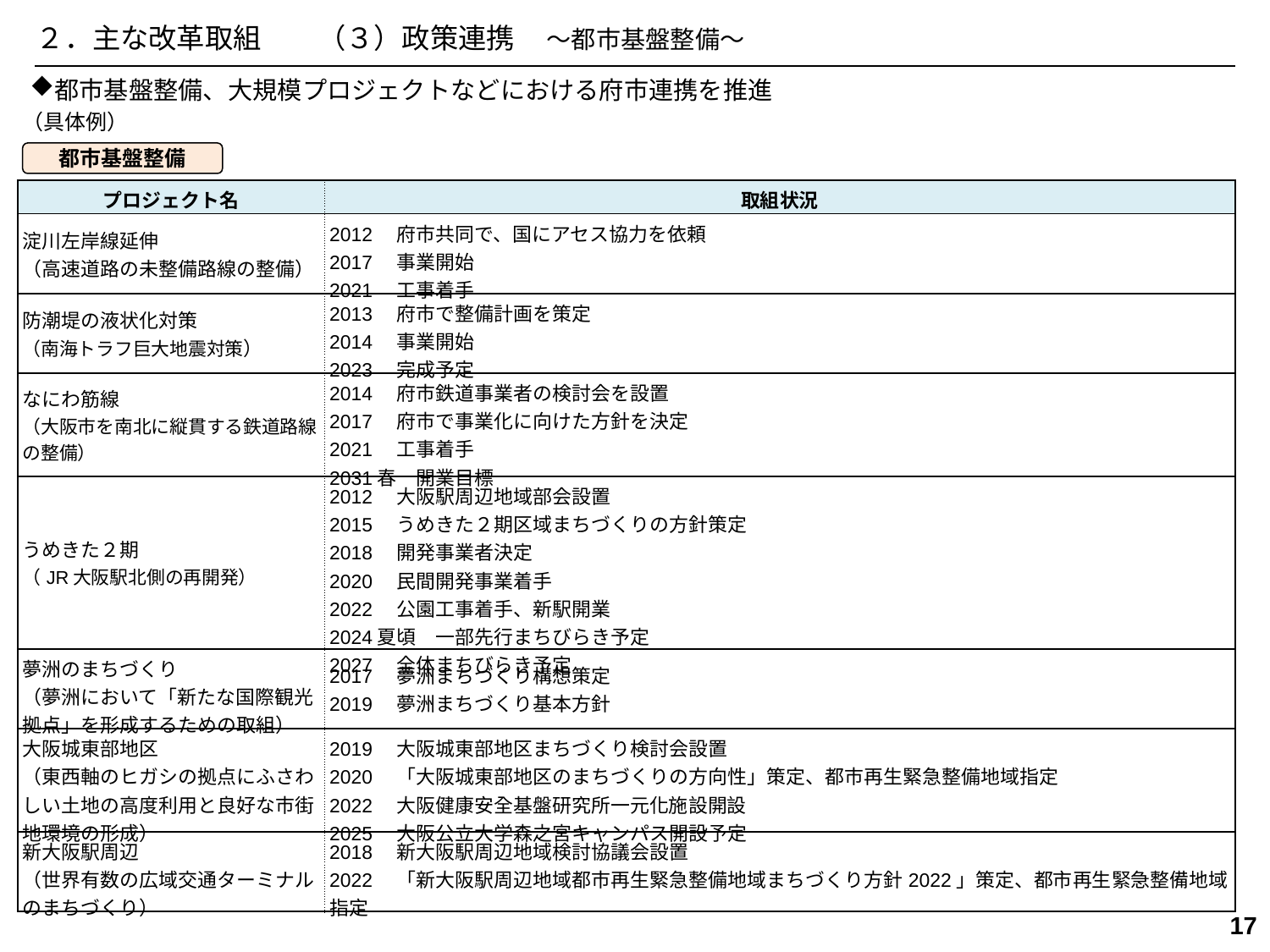

２．主な改革取組　　（３）政策連携　～都市基盤整備～
都市基盤整備、大規模プロジェクトなどにおける府市連携を推進
（具体例）
都市基盤整備
| プロジェクト名 | 取組状況 |
| --- | --- |
| 淀川左岸線延伸 （高速道路の未整備路線の整備） | 2012　府市共同で、国にアセス協力を依頼 2017　事業開始 2021　工事着手 |
| 防潮堤の液状化対策 （南海トラフ巨大地震対策） | 2013　府市で整備計画を策定 2014　事業開始 2023　完成予定 |
| なにわ筋線 （大阪市を南北に縦貫する鉄道路線の整備） | 2014　府市鉄道事業者の検討会を設置 2017　府市で事業化に向けた方針を決定 2021　工事着手 2031春　開業目標 |
| うめきた２期 （JR大阪駅北側の再開発） | 2012　大阪駅周辺地域部会設置 2015　うめきた２期区域まちづくりの方針策定 2018　開発事業者決定 2020　民間開発事業着手 2022　公園工事着手、新駅開業 2024夏頃　一部先行まちびらき予定 2027　全体まちびらき予定 |
| 夢洲のまちづくり （夢洲において「新たな国際観光拠点」を形成するための取組） | 2017　夢洲まちづくり構想策定 2019　夢洲まちづくり基本方針 |
| 大阪城東部地区 （東西軸のヒガシの拠点にふさわしい土地の高度利用と良好な市街地環境の形成） | 2019　大阪城東部地区まちづくり検討会設置 2020　「大阪城東部地区のまちづくりの方向性」策定、都市再生緊急整備地域指定 2022　大阪健康安全基盤研究所一元化施設開設 2025　大阪公立大学森之宮キャンパス開設予定 |
| 新大阪駅周辺 （世界有数の広域交通ターミナルのまちづくり） | 2018　新大阪駅周辺地域検討協議会設置 2022　「新大阪駅周辺地域都市再生緊急整備地域まちづくり方針2022」策定、都市再生緊急整備地域指定 |
17